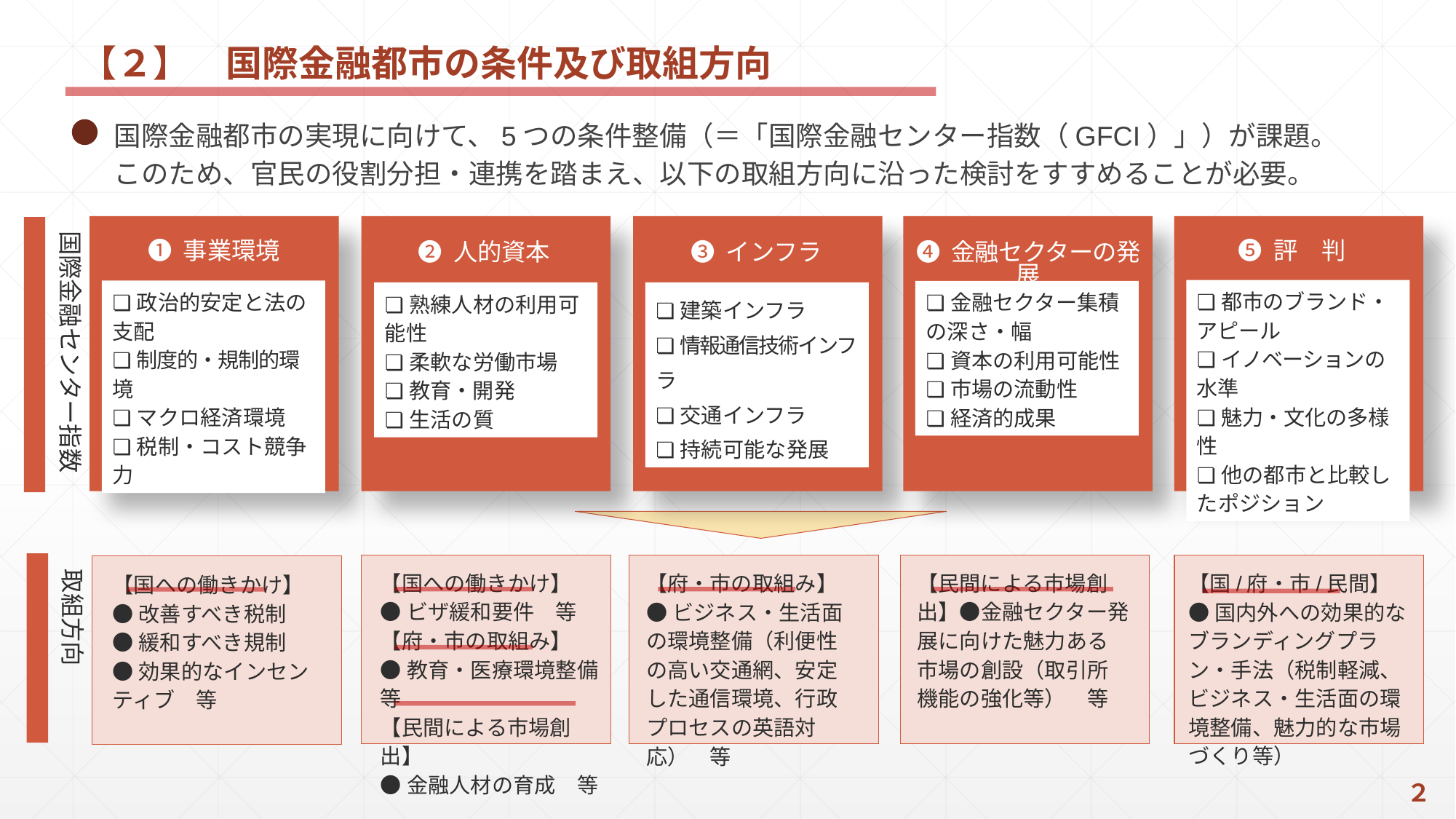

【２】　国際金融都市の条件及び取組方向
国際金融都市の実現に向けて、5つの条件整備（＝「国際金融センター指数（GFCI）」）が課題。
このため、官民の役割分担・連携を踏まえ、以下の取組方向に沿った検討をすすめることが必要。

国際金融センター指数
❺ 評　判
❶ 事業環境
❷ 人的資本
❸ インフラ
❹ 金融セクターの発展
❏都市のブランド・アピール
❏イノベーションの水準
❏魅力・文化の多様性
❏他の都市と比較したポジション
❏政治的安定と法の支配
❏制度的・規制的環境
❏マクロ経済環境
❏税制・コスト競争力
❏金融セクター集積の深さ・幅
❏資本の利用可能性
❏市場の流動性
❏経済的成果
❏建築インフラ
❏情報通信技術インフラ
❏交通インフラ
❏持続可能な発展
❏熟練人材の利用可能性
❏柔軟な労働市場
❏教育・開発
❏生活の質

取組方向
【国への働きかけ】
●ビザ緩和要件　等
【府・市の取組み】
●教育・医療環境整備等
【民間による市場創出】
●金融人材の育成　等
【民間による市場創出】●金融セクター発展に向けた魅力ある市場の創設（取引所機能の強化等）　等
【国/府・市/民間】
●国内外への効果的なブランディングプラン・手法（税制軽減、ビジネス・生活面の環境整備、魅力的な市場づくり等）
【府・市の取組み】
●ビジネス・生活面の環境整備（利便性の高い交通網、安定した通信環境、行政プロセスの英語対応）　等
【国への働きかけ】
●改善すべき税制
●緩和すべき規制
●効果的なインセンティブ　等
２